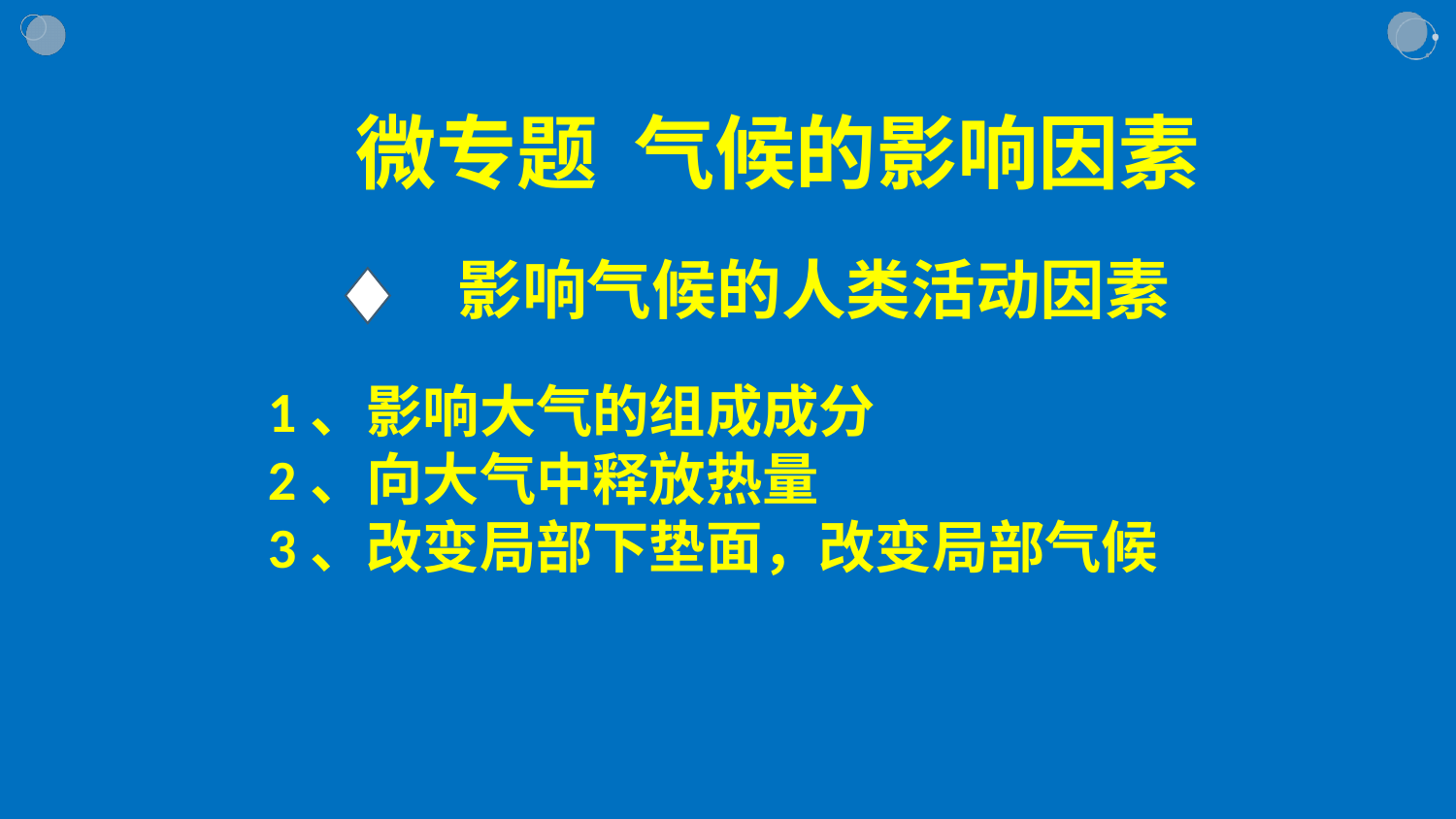

微专题  气候的影响因素
       影响气候的人类活动因素

1、影响大气的组成成分
2、向大气中释放热量
3、改变局部下垫面，改变局部气候